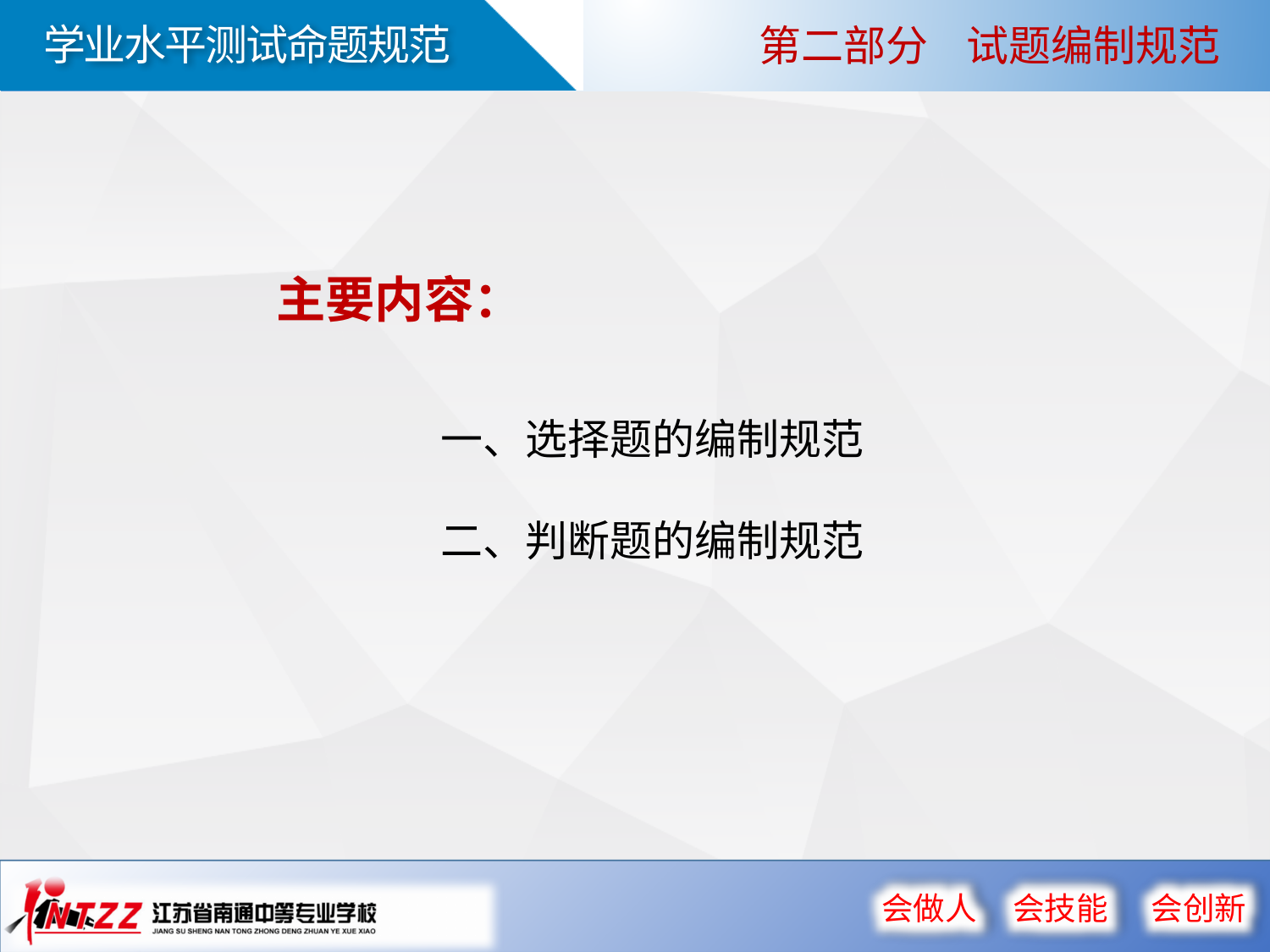

第二部分    试题编制规范
主要内容：
一、选择题的编制规范
二、判断题的编制规范